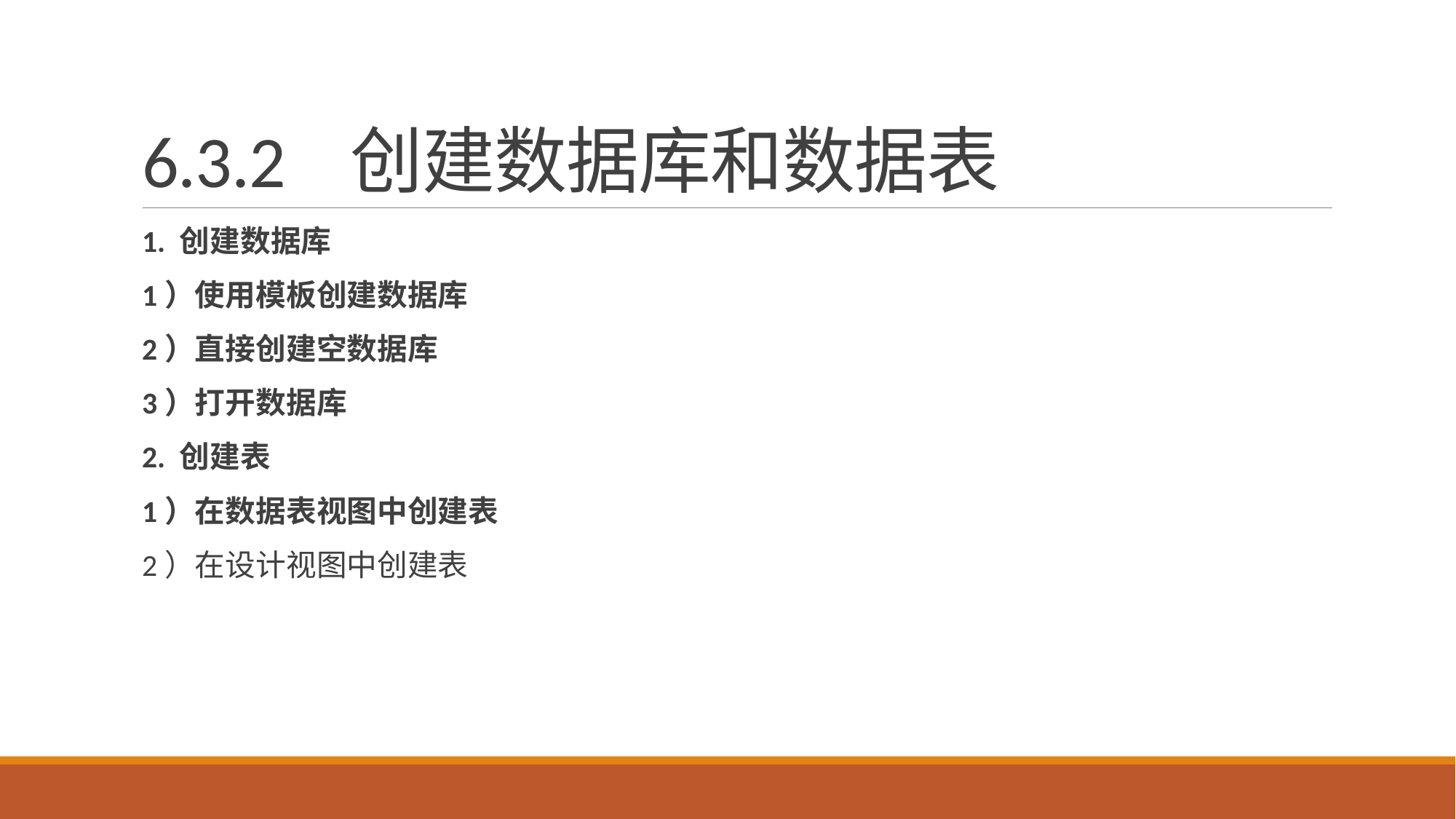

# 6.3.2   创建数据库和数据表
1. 创建数据库
1）使用模板创建数据库
2）直接创建空数据库
3）打开数据库
2. 创建表
1）在数据表视图中创建表
2）在设计视图中创建表